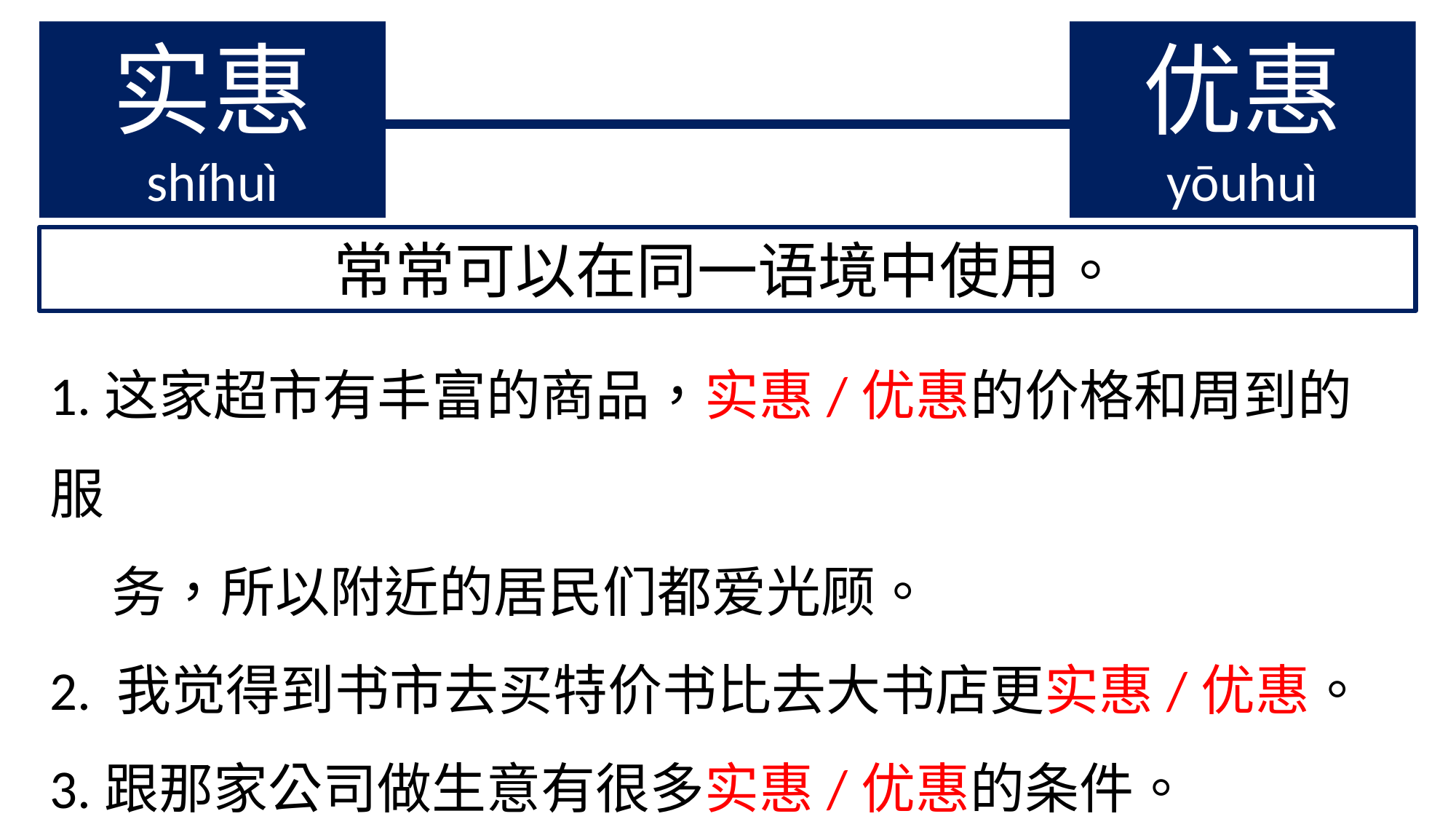

实惠
shíhuì
优惠
yōuhuì
常常可以在同一语境中使用。
1.这家超市有丰富的商品，实惠/优惠的价格和周到的服
    务，所以附近的居民们都爱光顾。
2. 我觉得到书市去买特价书比去大书店更实惠/优惠。
3.跟那家公司做生意有很多实惠/优惠的条件。
4.实惠/优惠的待遇是每个找工作的人都会考虑的。